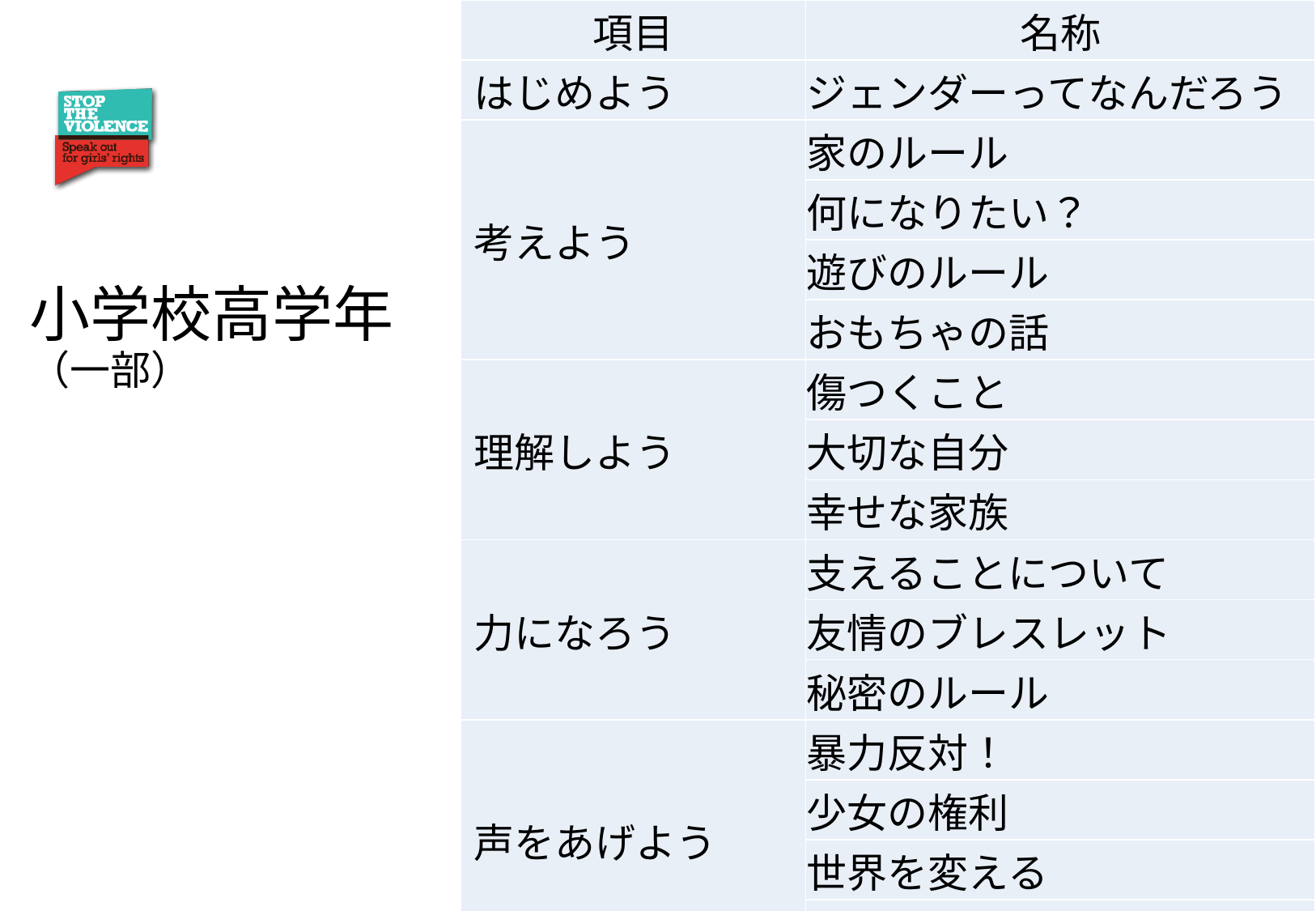

| 項目 | 名称 |
| --- | --- |
| はじめよう | ジェンダーってなんだろう |
| 考えよう | 家のルール |
|  | 何になりたい？ |
|  | 遊びのルール |
|  | おもちゃの話 |
| 理解しよう | 傷つくこと |
|  | 大切な自分 |
|  | 幸せな家族 |
| 力になろう | 支えることについて |
|  | 友情のブレスレット |
|  | 秘密のルール |
| 声をあげよう | 暴力反対！ |
|  | 少女の権利 |
|  | 世界を変える |
|  | ポスターキャンペーン |
| 行動を起こそう | キャンペーンをしよう |
# 小学校高学年 （一部）